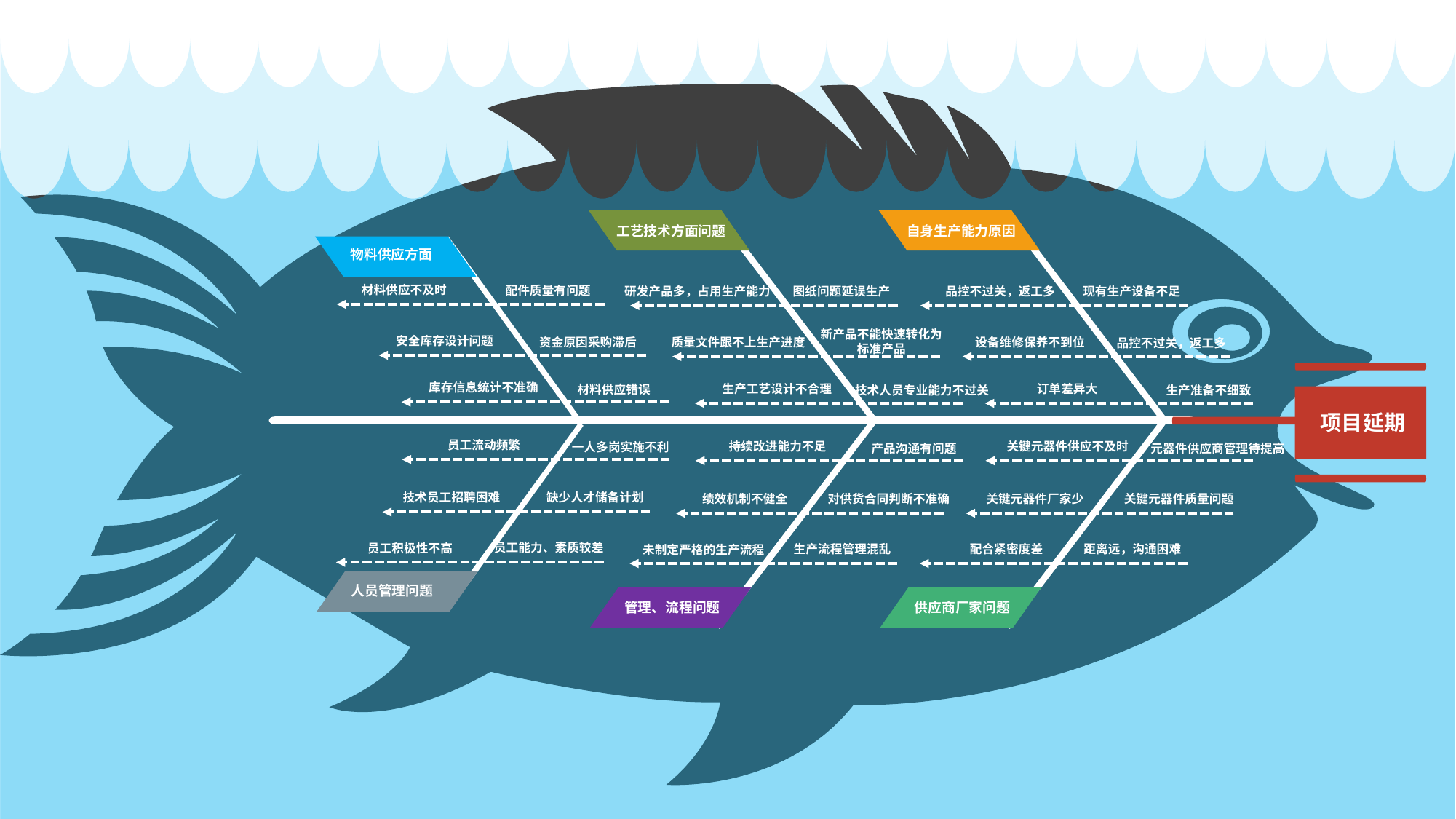

工艺技术方面问题
自身生产能力原因

物料供应方面
材料供应不及时
配件质量有问题
研发产品多，占用生产能力
品控不过关，返工多
图纸问题延误生产
现有生产设备不足
新产品不能快速转化为标准产品
安全库存设计问题
质量文件跟不上生产进度
设备维修保养不到位
资金原因采购滞后
品控不过关，返工多

库存信息统计不准确
生产工艺设计不合理
订单差异大
材料供应错误
技术人员专业能力不过关
生产准备不细致

项目延期

员工流动频繁
持续改进能力不足
关键元器件供应不及时
一人多岗实施不利
产品沟通有问题
元器件供应商管理待提高

技术员工招聘困难
缺少人才储备计划
绩效机制不健全
关键元器件厂家少
对供货合同判断不准确
关键元器件质量问题
员工能力、素质较差
员工积极性不高
配合紧密度差
生产流程管理混乱
距离远，沟通困难
未制定严格的生产流程

人员管理问题

管理、流程问题
供应商厂家问题